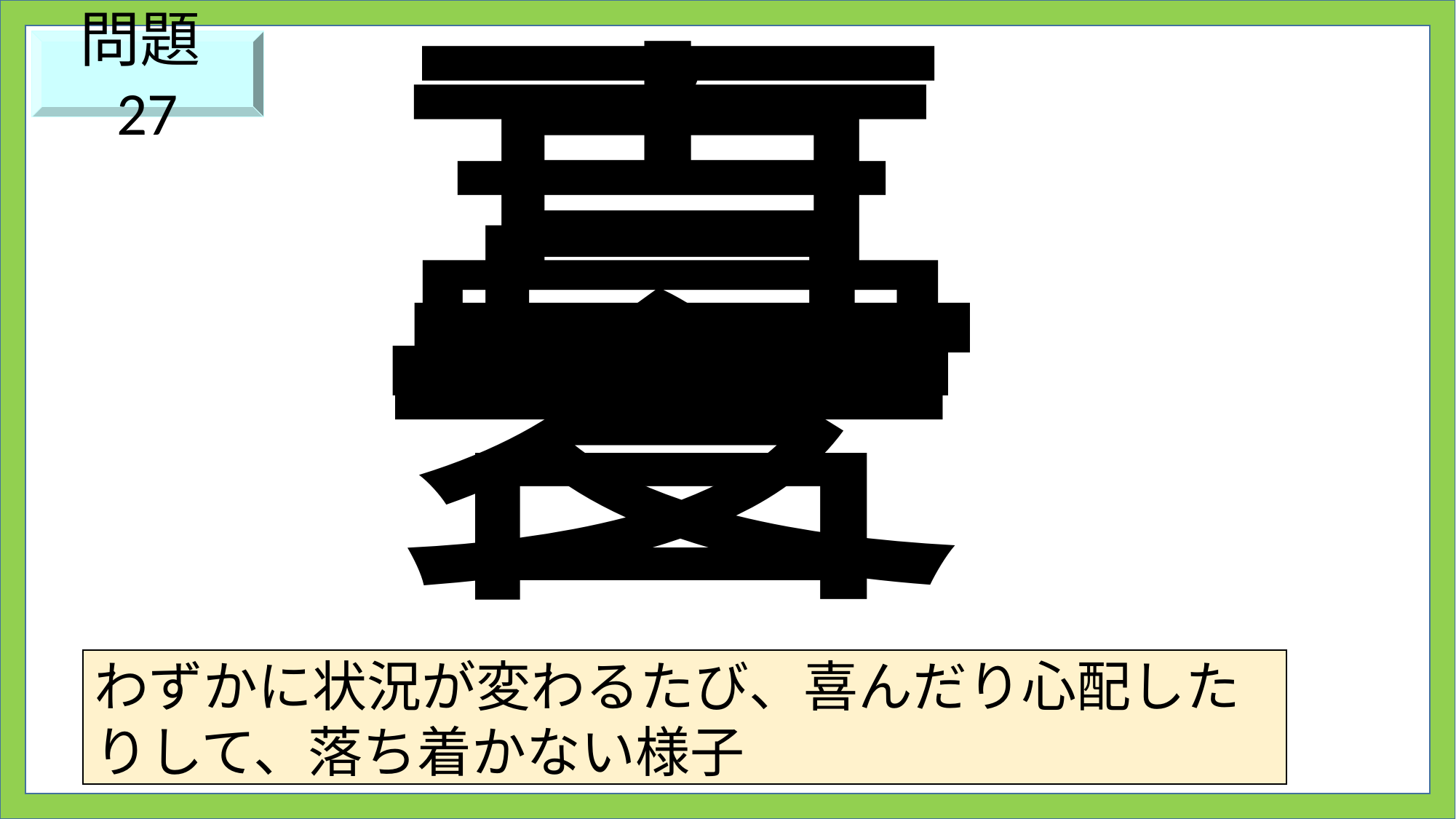

憂
喜
一
一
問題27
わずかに状況が変わるたび、喜んだり心配したりして、落ち着かない様子